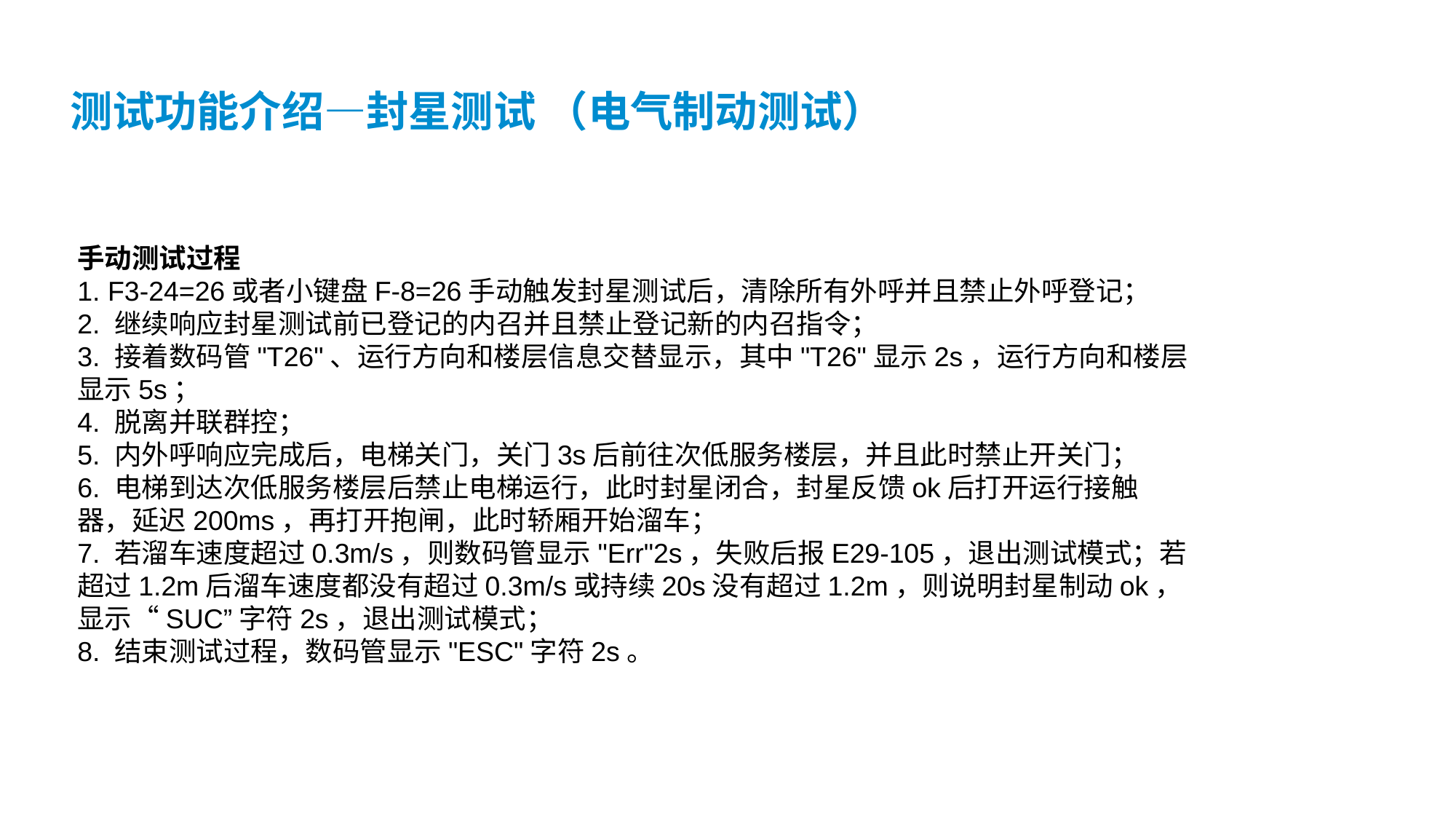

测试功能介绍—封星测试 （电气制动测试）
手动测试过程
1. F3-24=26或者小键盘F-8=26手动触发封星测试后，清除所有外呼并且禁止外呼登记；
2. 继续响应封星测试前已登记的内召并且禁止登记新的内召指令；
3. 接着数码管"T26"、运行方向和楼层信息交替显示，其中"T26"显示2s，运行方向和楼层
显示5s；
4. 脱离并联群控；
5. 内外呼响应完成后，电梯关门，关门3s后前往次低服务楼层，并且此时禁止开关门；
6. 电梯到达次低服务楼层后禁止电梯运行，此时封星闭合，封星反馈ok后打开运行接触
器，延迟200ms，再打开抱闸，此时轿厢开始溜车；
7. 若溜车速度超过0.3m/s，则数码管显示"Err"2s，失败后报E29-105，退出测试模式；若
超过1.2m后溜车速度都没有超过0.3m/s或持续20s没有超过1.2m，则说明封星制动ok，
显示“SUC”字符2s，退出测试模式；
8. 结束测试过程，数码管显示"ESC"字符2s。